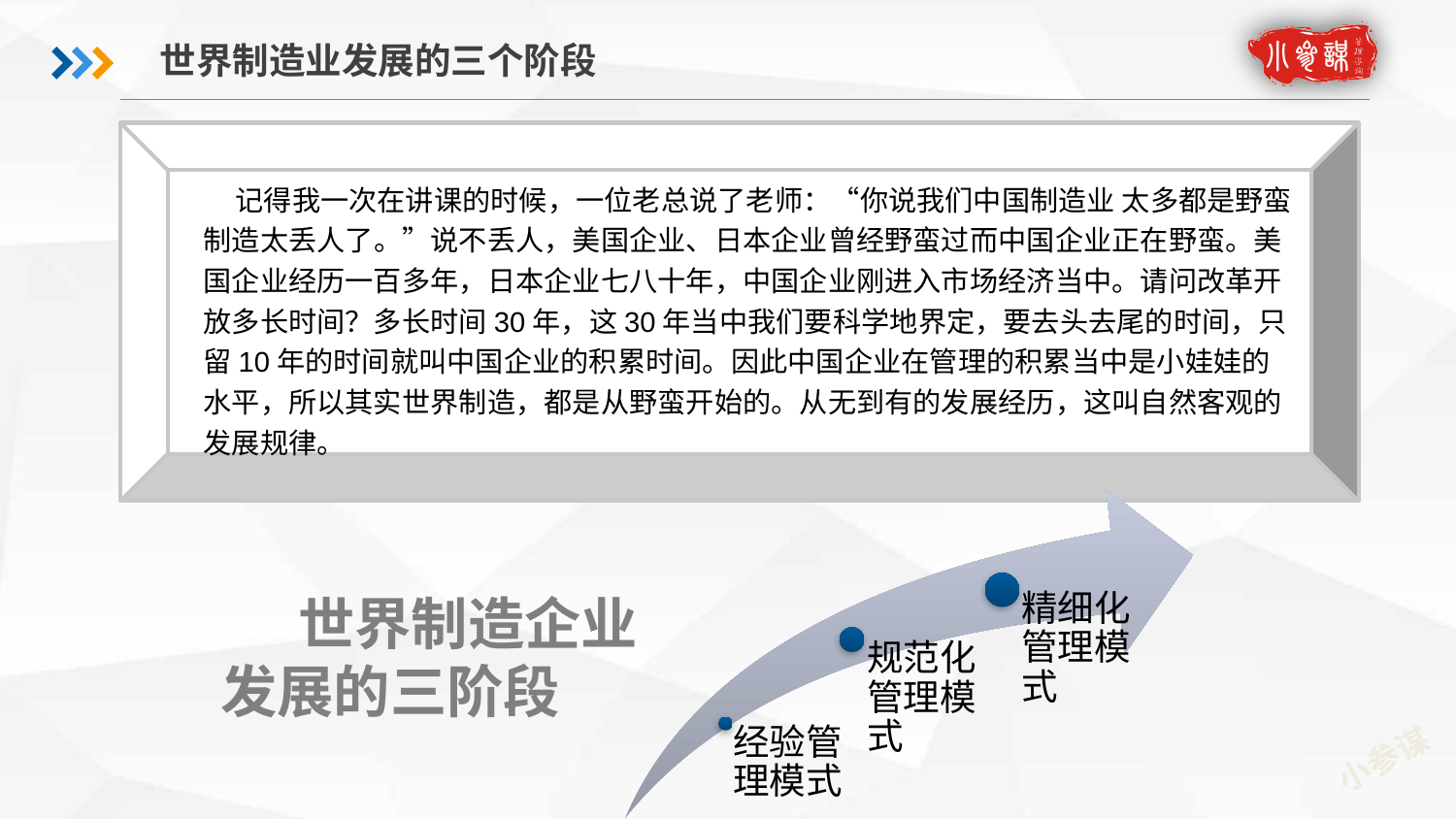

世界制造业发展的三个阶段

    记得我一次在讲课的时候，一位老总说了老师：“你说我们中国制造业 太多都是野蛮制造太丢人了。”说不丢人，美国企业、日本企业曾经野蛮过而中国企业正在野蛮。美国企业经历一百多年，日本企业七八十年，中国企业刚进入市场经济当中。请问改革开放多长时间？多长时间30年，这30年当中我们要科学地界定，要去头去尾的时间，只留10年的时间就叫中国企业的积累时间。因此中国企业在管理的积累当中是小娃娃的水平，所以其实世界制造，都是从野蛮开始的。从无到有的发展经历，这叫自然客观的发展规律。
经验管理模式
规范化管理模式
精细化管理模式
           世界制造企业
发展的三阶段